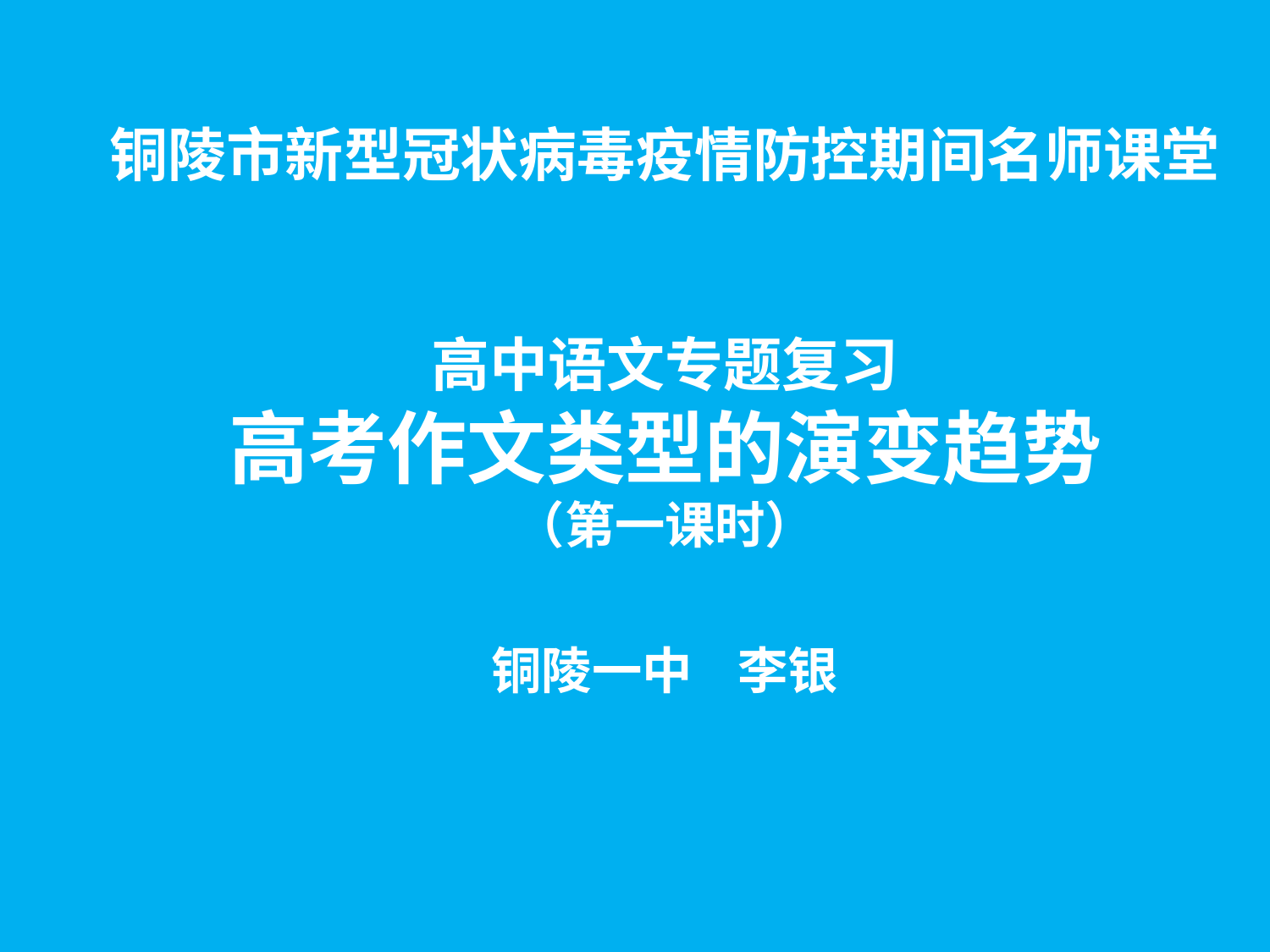

# 铜陵市新型冠状病毒疫情防控期间名师课堂 高中语文专题复习 高考作文类型的演变趋势 （第一课时） 铜陵一中    李银